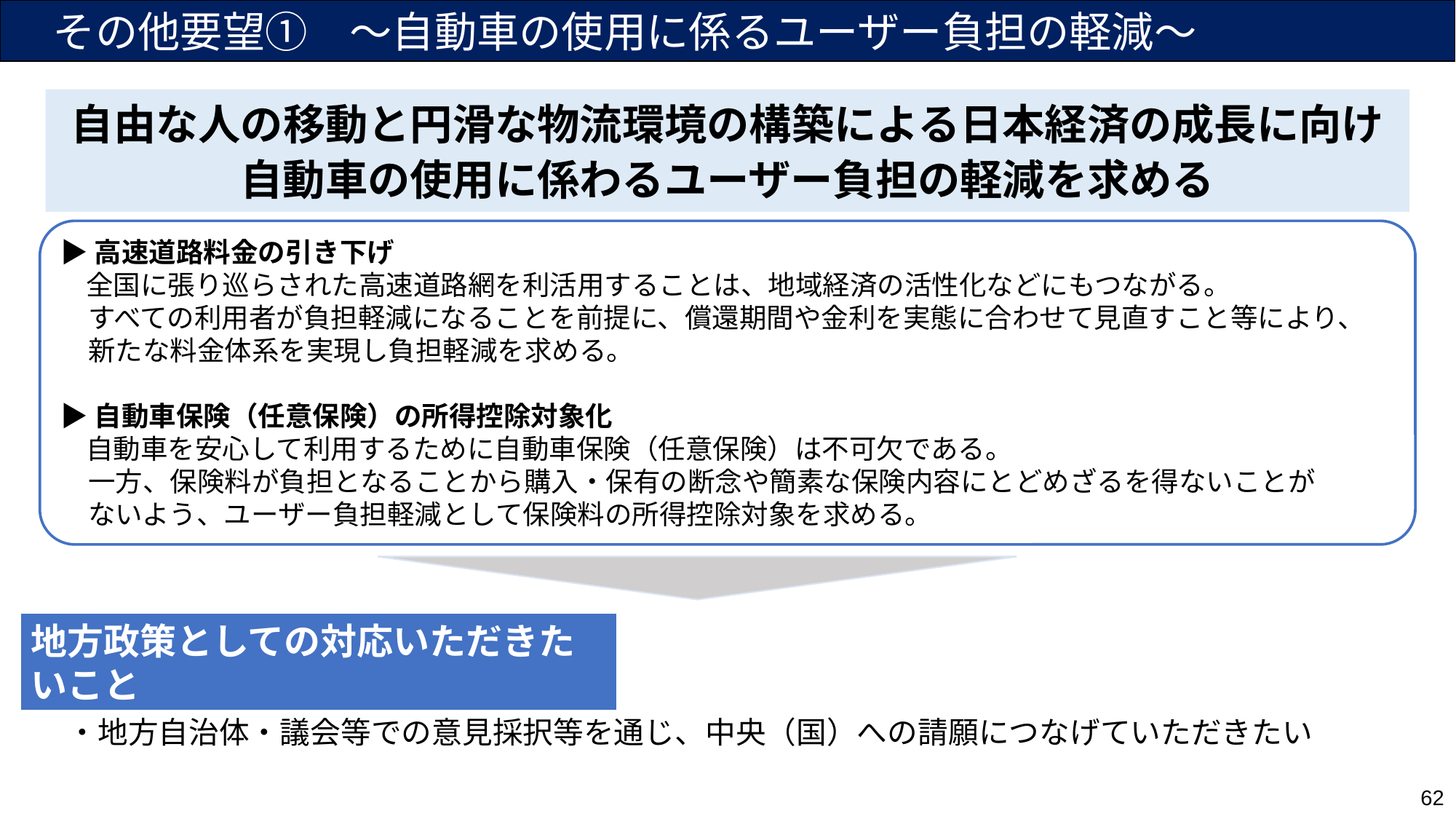

その他要望①　～自動車の使用に係るユーザー負担の軽減～
自由な人の移動と円滑な物流環境の構築による日本経済の成長に向け
自動車の使用に係わるユーザー負担の軽減を求める
▶高速道路料金の引き下げ
   全国に張り巡らされた高速道路網を利活用することは、地域経済の活性化などにもつながる。
　すべての利用者が負担軽減になることを前提に、償還期間や金利を実態に合わせて見直すこと等により、
　新たな料金体系を実現し負担軽減を求める。

▶自動車保険（任意保険）の所得控除対象化
   自動車を安心して利用するために自動車保険（任意保険）は不可欠である。
　一方、保険料が負担となることから購入・保有の断念や簡素な保険内容にとどめざるを得ないことが
　ないよう、ユーザー負担軽減として保険料の所得控除対象を求める。

地方政策としての対応いただきたいこと
・地方自治体・議会等での意見採択等を通じ、中央（国）への請願につなげていただきたい
62